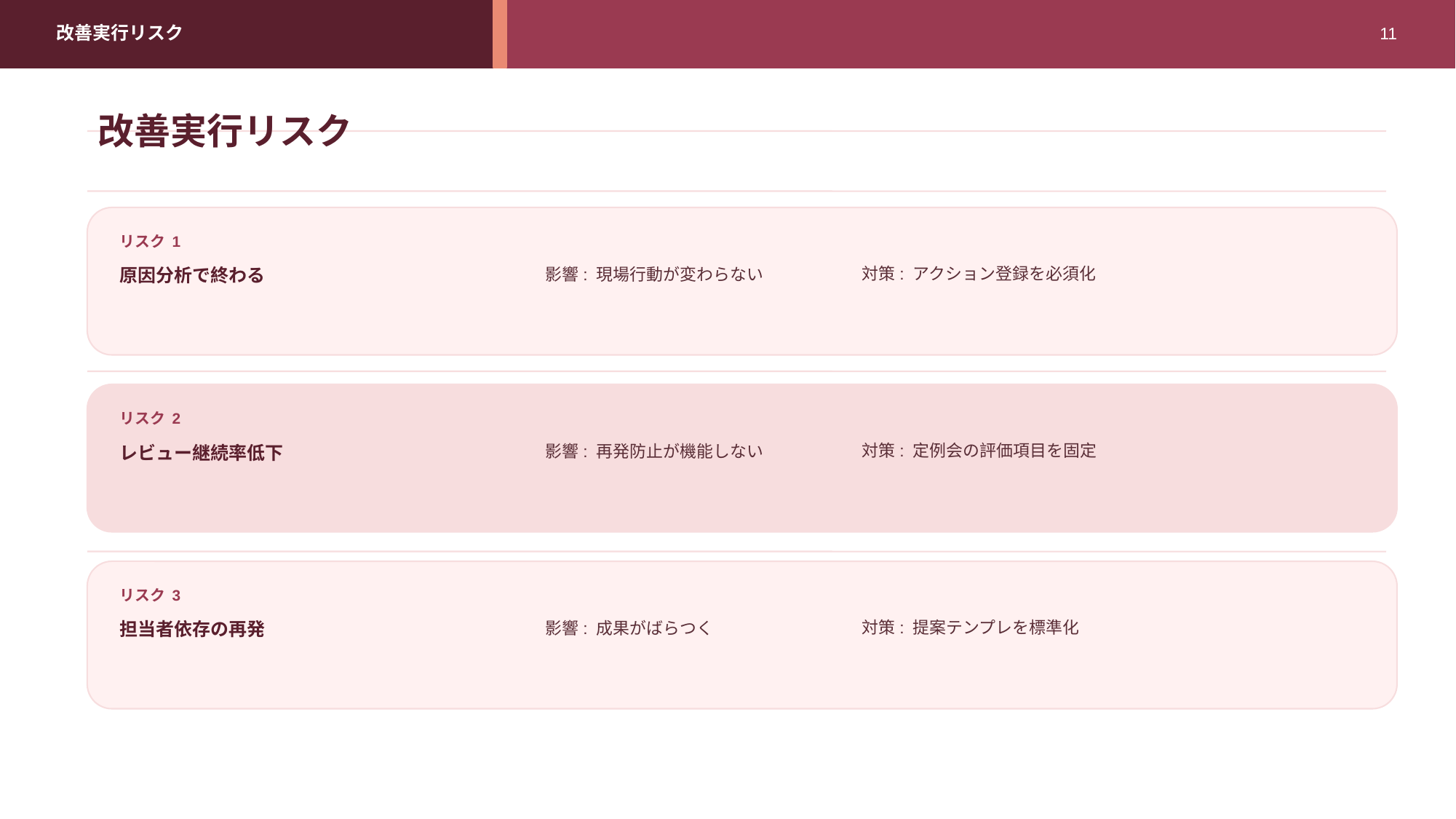

改善実行リスク
11
改善実行リスク

リスク 1

原因分析で終わる
影響: 現場行動が変わらない
対策: アクション登録を必須化

リスク 2

レビュー継続率低下
影響: 再発防止が機能しない
対策: 定例会の評価項目を固定

リスク 3

担当者依存の再発
影響: 成果がばらつく
対策: 提案テンプレを標準化